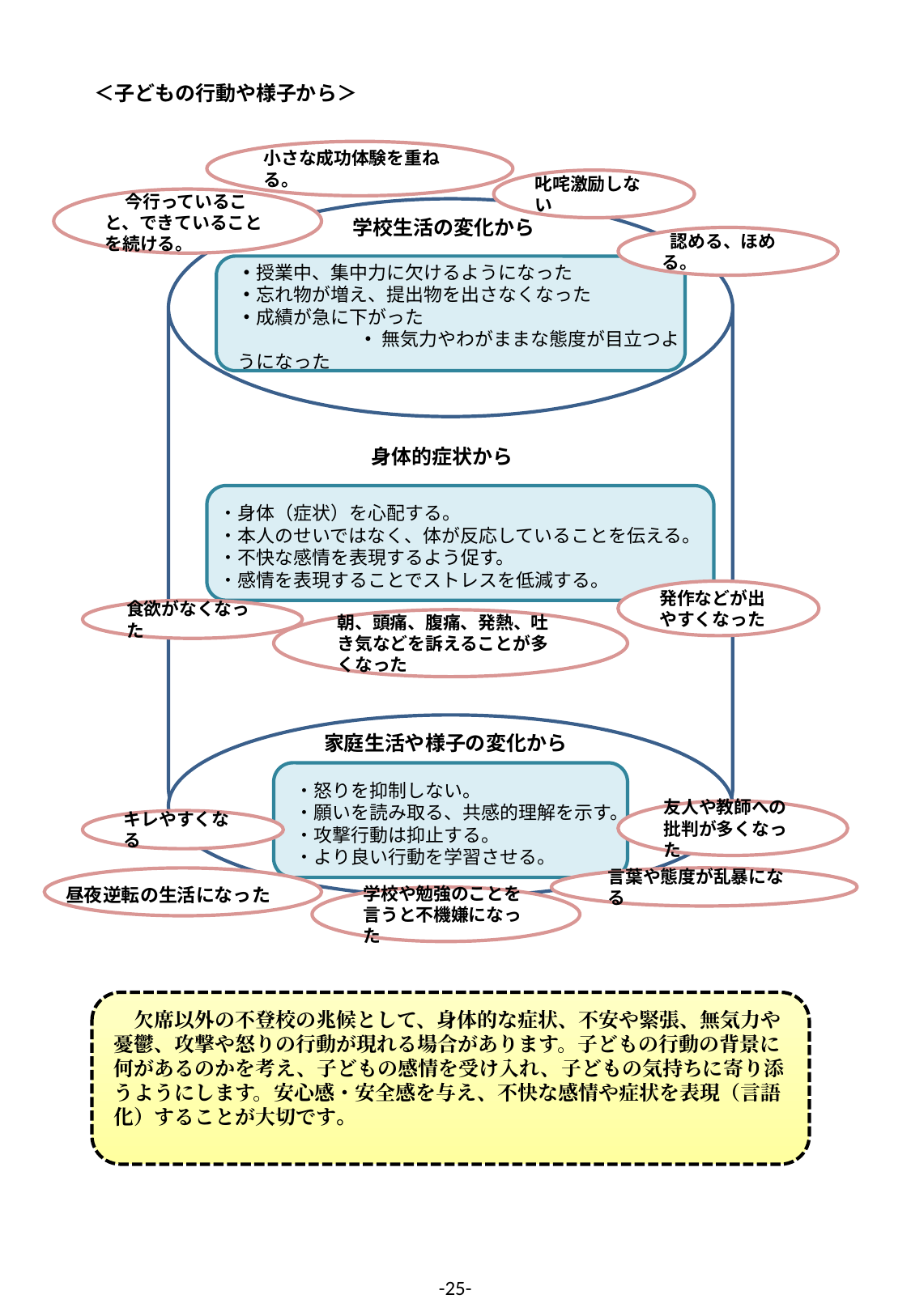

＜子どもの行動や様子から＞
小さな成功体験を重ねる。
叱咤激励しない
・今行っていること、できていることを続ける。

学校生活の変化から
 認める、ほめる。

・授業中、集中力に欠けるようになった
・忘れ物が増え、提出物を出さなくなった
・成績が急に下がった　　　　　　　　　　　　　　　　　　　　　　　　　　　　　　　　　　　　　　　・ 無気力やわがままな態度が目立つようになった
身体的症状から

・身体（症状）を心配する。
・本人のせいではなく、体が反応していることを伝える。
・不快な感情を表現するよう促す。
・感情を表現することでストレスを低減する。
発作などが出やすくなった
食欲がなくなった
朝、頭痛、腹痛、発熱、吐き気などを訴えることが多くなった

家庭生活や様子の変化から

・怒りを抑制しない。
・願いを読み取る、共感的理解を示す。
・攻撃行動は抑止する。
・より良い行動を学習させる。
友人や教師への
批判が多くなった
キレやすくなる

言葉や態度が乱暴になる
昼夜逆転の生活になった
学校や勉強のことを
言うと不機嫌になった

　欠席以外の不登校の兆候として、身体的な症状、不安や緊張、無気力や憂鬱、攻撃や怒りの行動が現れる場合があります。子どもの行動の背景に何があるのかを考え、子どもの感情を受け入れ、子どもの気持ちに寄り添うようにします。安心感・安全感を与え、不快な感情や症状を表現（言語化）することが大切です。
-25-